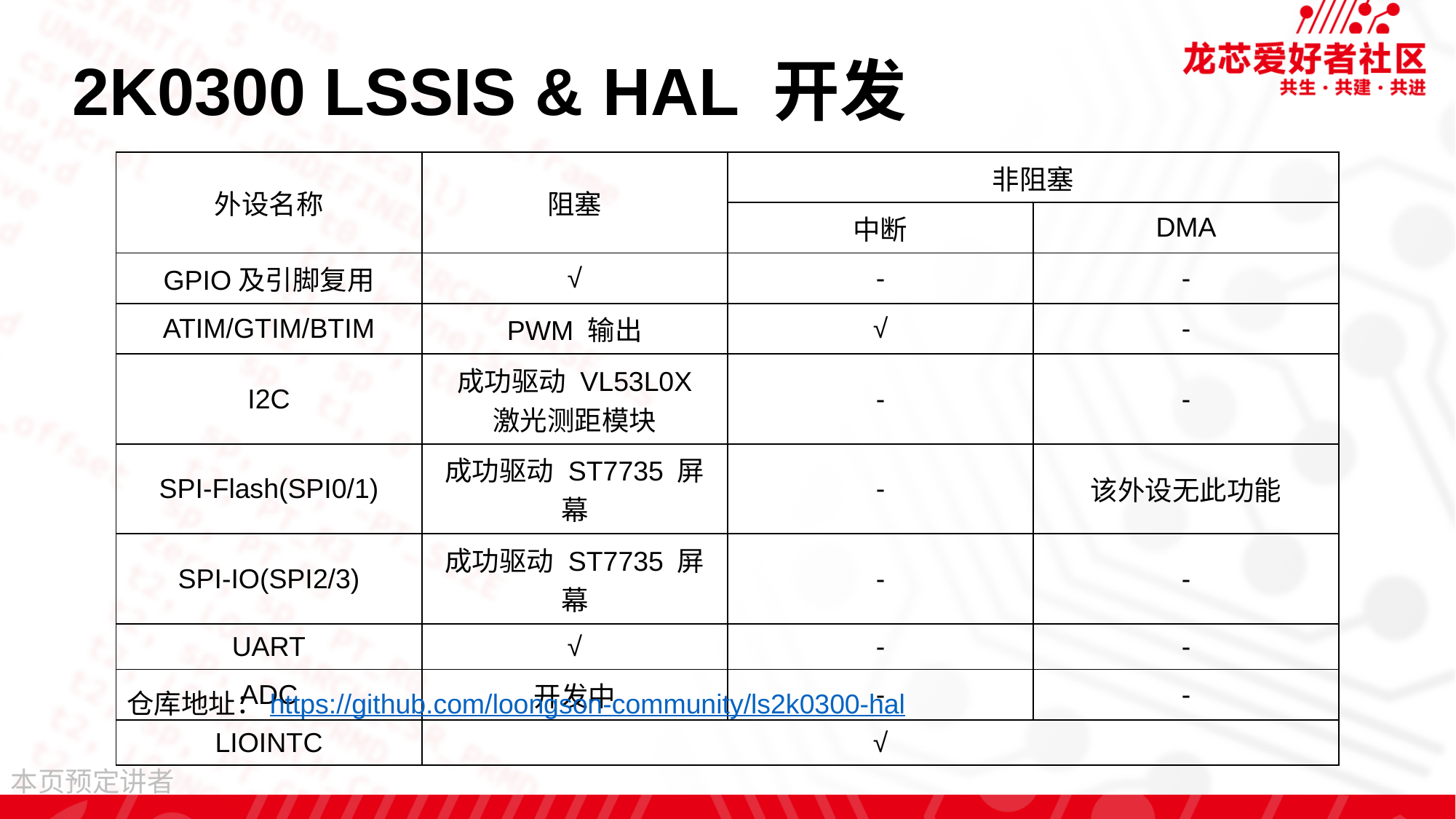

# 2K0300 LSSIS & HAL 开发
| 外设名称 | 阻塞 | 非阻塞 |  |
| --- | --- | --- | --- |
|  |  | 中断 | DMA |
| GPIO及引脚复用 | √ | - | - |
| ATIM/GTIM/BTIM | PWM 输出 | √ | - |
| I2C | 成功驱动 VL53L0X 激光测距模块 | - | - |
| SPI-Flash(SPI0/1) | 成功驱动 ST7735 屏幕 | - | 该外设无此功能 |
| SPI-IO(SPI2/3) | 成功驱动 ST7735 屏幕 | - | - |
| UART | √ | - | - |
| ADC | 开发中 | - | - |
| LIOINTC | √ |  |  |
仓库地址：https://github.com/loongson-community/ls2k0300-hal